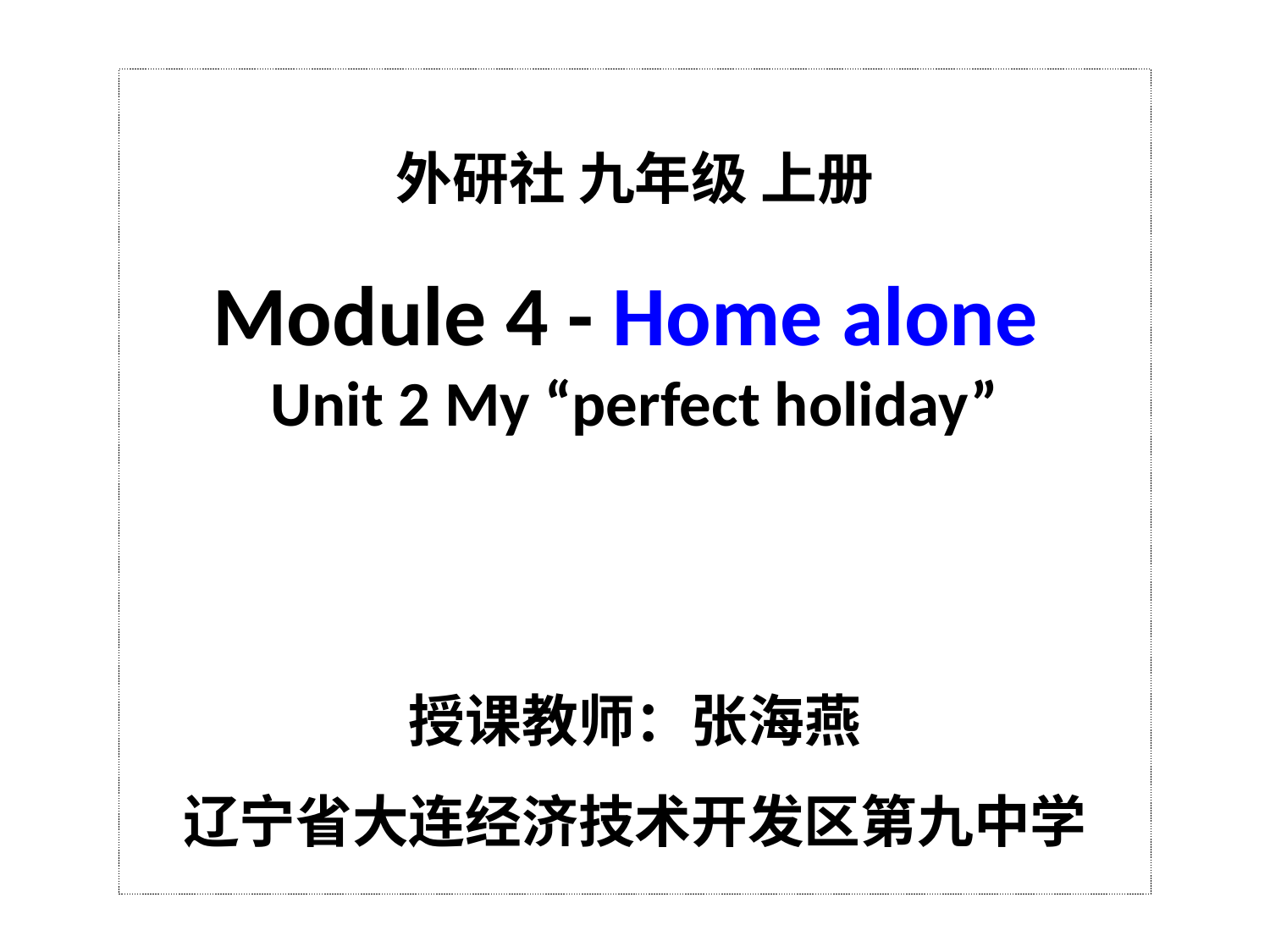

外研社 九年级 上册
Module 4 - Home alone
Unit 2 My “perfect holiday”

授课教师：张海燕
辽宁省大连经济技术开发区第九中学